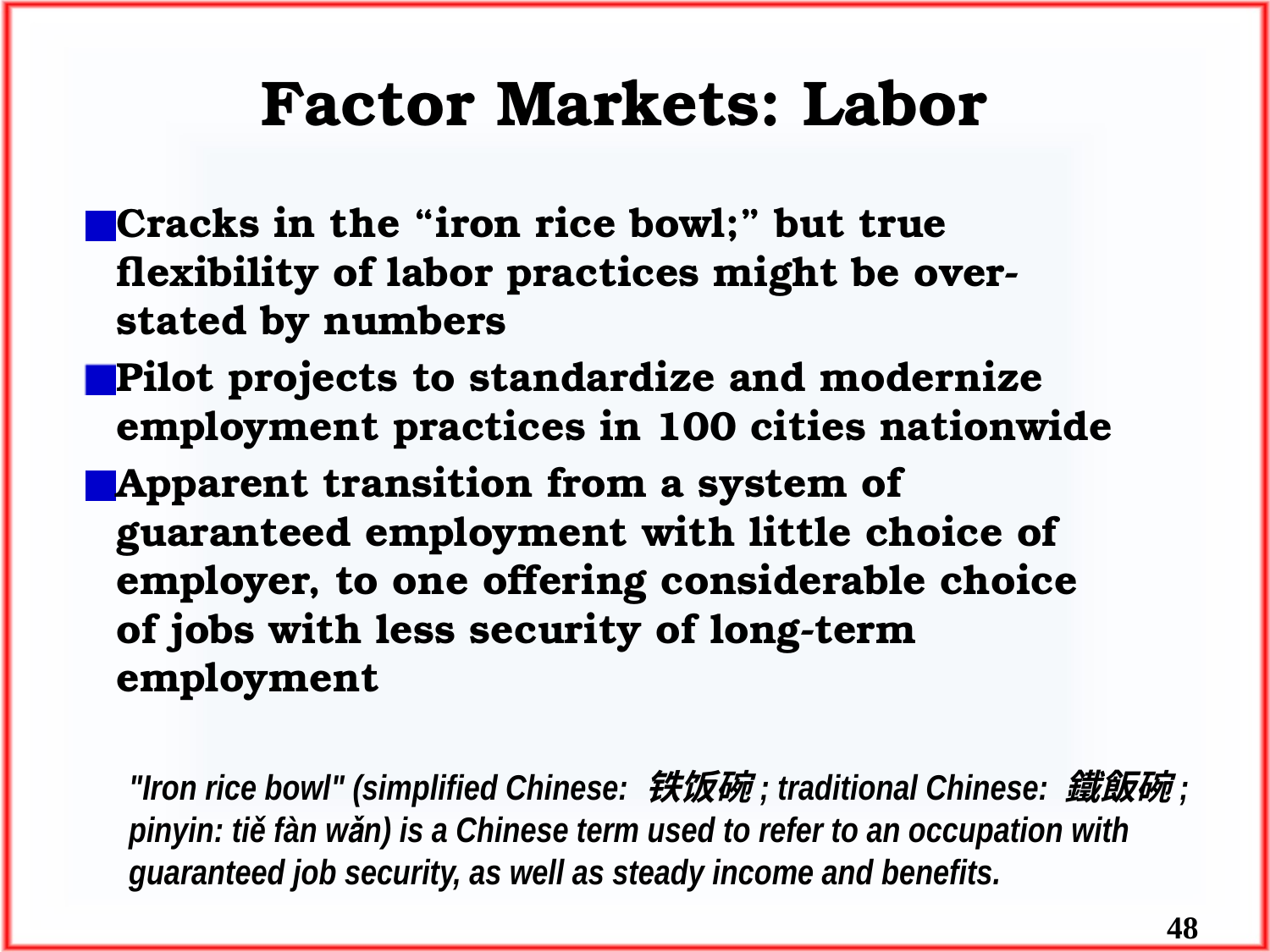

# Factor Markets: Labor
Cracks in the “iron rice bowl;” but true flexibility of labor practices might be over-stated by numbers
Pilot projects to standardize and modernize employment practices in 100 cities nationwide
Apparent transition from a system of guaranteed employment with little choice of employer, to one offering considerable choice of jobs with less security of long-term employment
"Iron rice bowl" (simplified Chinese: 铁饭碗; traditional Chinese: 鐵飯碗; pinyin: tiě fàn wǎn) is a Chinese term used to refer to an occupation with guaranteed job security, as well as steady income and benefits.